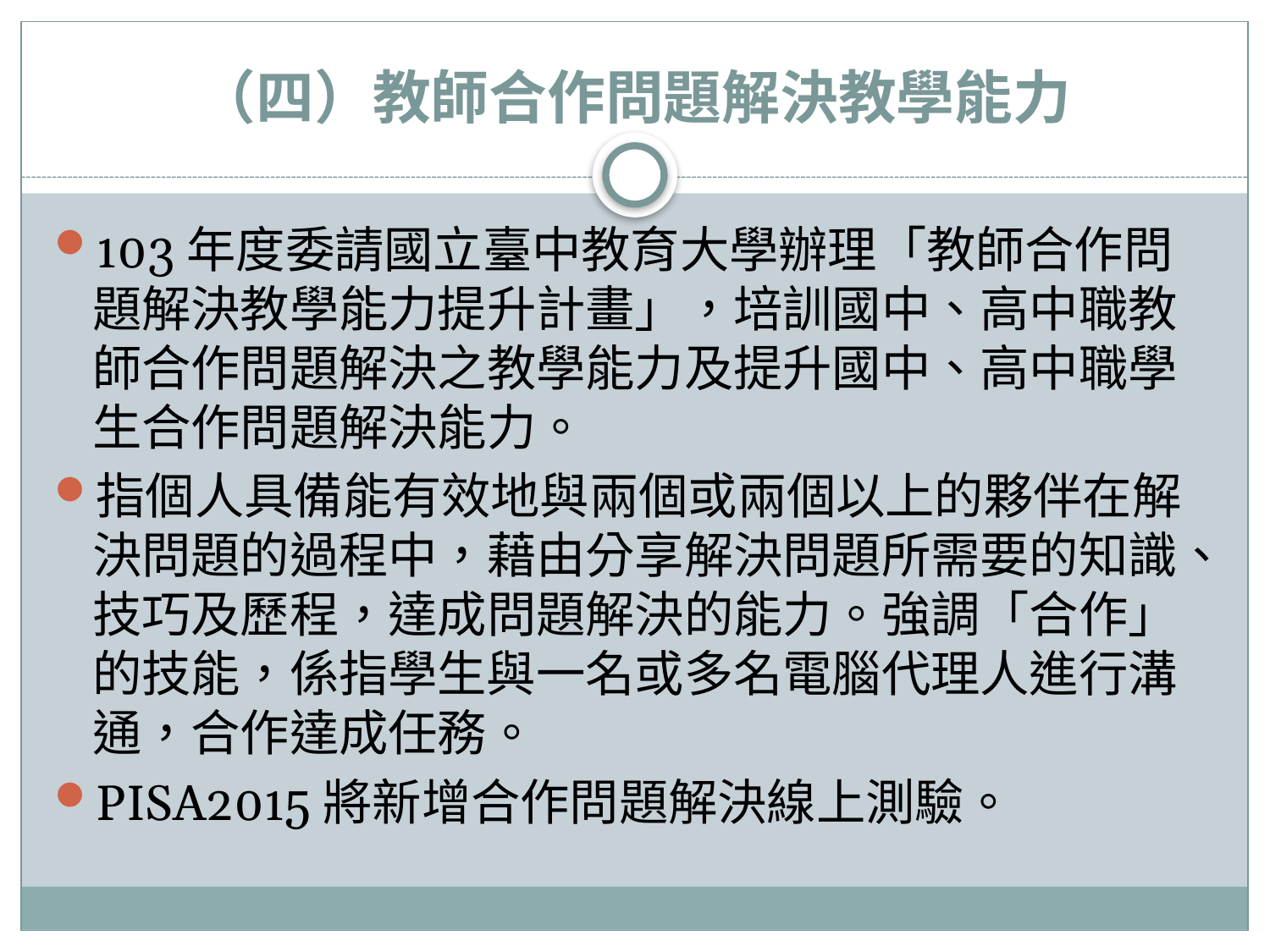

# （四）教師合作問題解決教學能力
103年度委請國立臺中教育大學辦理「教師合作問題解決教學能力提升計畫」，培訓國中、高中職教師合作問題解決之教學能力及提升國中、高中職學生合作問題解決能力。
指個人具備能有效地與兩個或兩個以上的夥伴在解決問題的過程中，藉由分享解決問題所需要的知識、技巧及歷程，達成問題解決的能力。強調「合作」的技能，係指學生與一名或多名電腦代理人進行溝通，合作達成任務。
PISA2015將新增合作問題解決線上測驗。